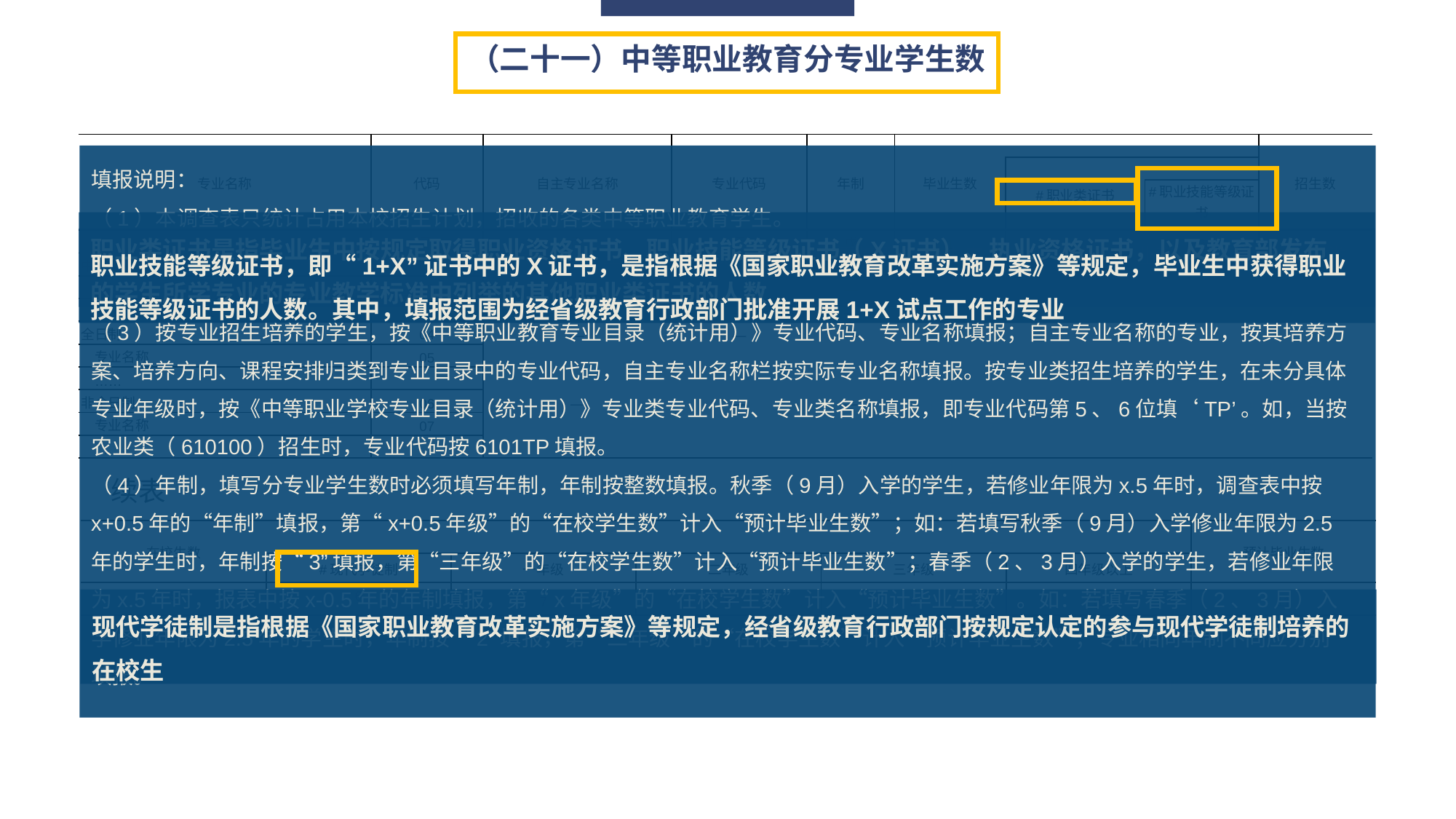

填报说明：
（1）本调查表只统计占用本校招生计划，招收的各类中等职业教育学生。
（2）中职各类学生类型分为全日制学生和非全日制学生。如省级教育行政部门需按照普通中专、成人中专和职业高中等类型进行分类统计，可报教育部备案后自行组织实施。
（3）按专业招生培养的学生，按《中等职业教育专业目录（统计用）》专业代码、专业名称填报；自主专业名称的专业，按其培养方案、培养方向、课程安排归类到专业目录中的专业代码，自主专业名称栏按实际专业名称填报。按专业类招生培养的学生，在未分具体专业年级时，按《中等职业学校专业目录（统计用）》专业类专业代码、专业类名称填报，即专业代码第5、6位填‘TP’。如，当按农业类（610100）招生时，专业代码按6101TP填报。
（4）年制，填写分专业学生数时必须填写年制，年制按整数填报。秋季（9月）入学的学生，若修业年限为x.5年时，调查表中按x+0.5年的“年制”填报，第“x+0.5年级”的“在校学生数”计入“预计毕业生数”；如：若填写秋季（9月）入学修业年限为2.5年的学生时，年制按“3”填报，第“三年级”的“在校学生数”计入“预计毕业生数”；春季（2、3月）入学的学生，若修业年限为x.5年时，报表中按x-0.5年的年制填报，第“x年级”的“在校学生数”计入“预计毕业生数”。如：若填写春季（2、3月）入学修业年限为2.5年的学生时，年制按“2”填报，第“二年级”的“在校学生数”计入“预计毕业生数”；专业相同年制不同应分别填报。
（二十一）中等职业教育分专业学生数
| 专业名称 | 代码 | 自主专业名称 | 专业代码 | 年制 | 毕业生数 |  |  | 招生数 |
| --- | --- | --- | --- | --- | --- | --- | --- | --- |
|  |  |  |  |  |  | #职业类证书 |  |  |
|  |  |  |  |  |  |  | #职业技能等级证书 |  |
| 甲 | 乙 | 丙 | 丁 | 戊 | 1 | 2 | 3 | 4 |
| 中职学生 | 01 | — | — | — |  |  |  |  |
| #女 | 02 | — | — | — |  |  |  |  |
| #五年制高职中职段 | 03 | — | — | — |  |  |  |  |
| 全日制 | 04 | — | — | — |  |  |  |  |
| 专业名称 | 05 |  |  |  |  |  |  |  |
| …… |  |  |  |  |  |  |  |  |
| 非全日制 | 06 | — | — | — |  |  |  |  |
| 专业名称 | 07 |  |  |  |  |  |  |  |
| …… |  |  |  |  |  |  |  |  |

职业技能等级证书，即“1+X”证书中的X证书，是指根据《国家职业教育改革实施方案》等规定，毕业生中获得职业技能等级证书的人数。其中，填报范围为经省级教育行政部门批准开展1+X试点工作的专业

职业类证书是指毕业生中按规定取得职业资格证书、职业技能等级证书（X证书）、执业资格证书，以及教育部发布的学生所学专业的专业教学标准中列举的其他职业类证书的人数
续表
| 在校生数 |  |  |  |  |  | 预计毕业生数 |
| --- | --- | --- | --- | --- | --- | --- |
|  | #现代学徒制 | 一年级 | 二年级 | 三年级 | 四年级以上 |  |
| 5 | 6 | 7 | 8 | 9 | 10 | 11 |

现代学徒制是指根据《国家职业教育改革实施方案》等规定，经省级教育行政部门按规定认定的参与现代学徒制培养的在校生